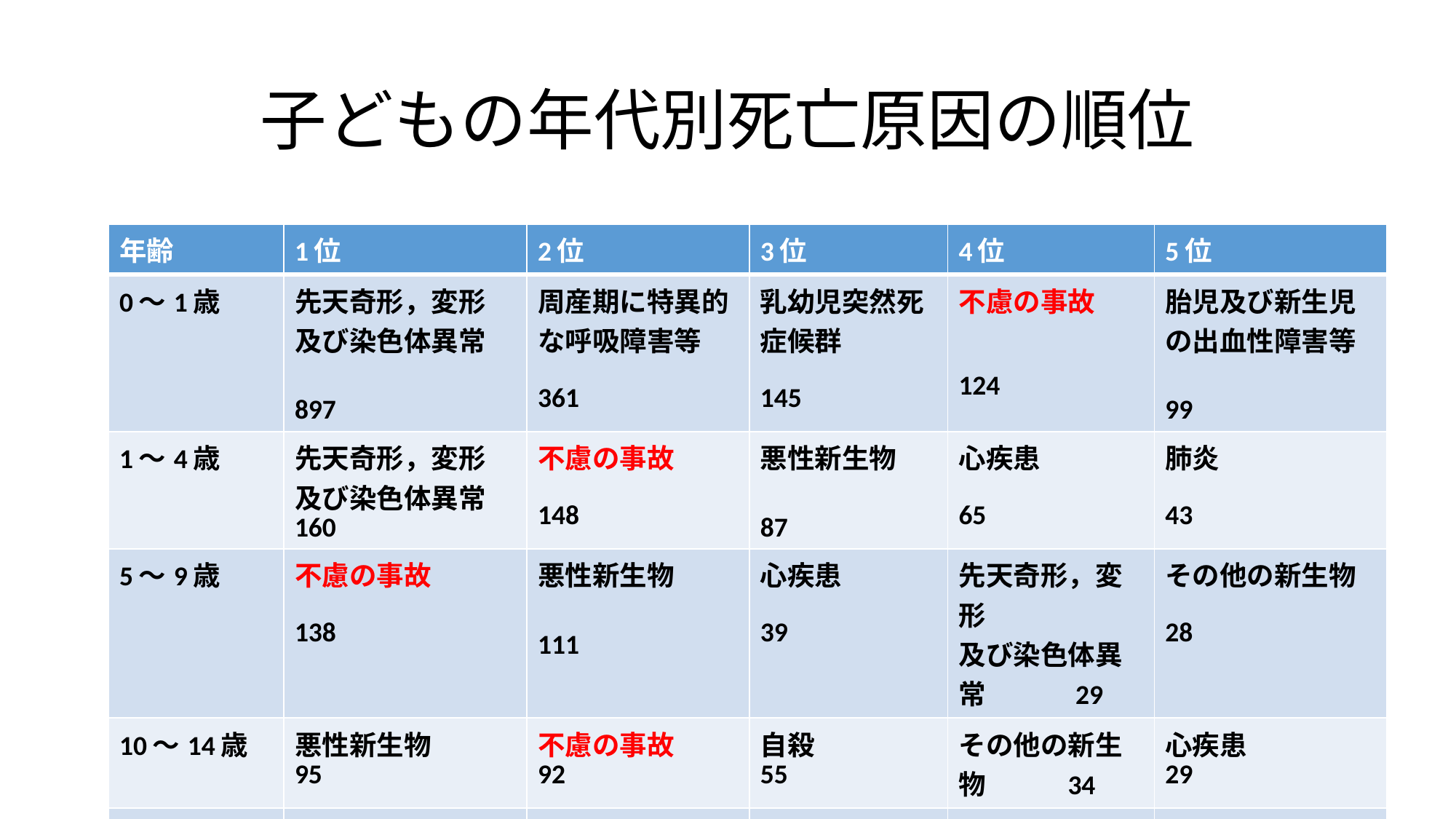

# 子どもの年代別死亡原因の順位
| 年齢 | 1位 | 2位 | 3位 | 4位 | 5位 |
| --- | --- | --- | --- | --- | --- |
| 0～1歳 | 先天奇形，変形 及び染色体異常 　 897 | 周産期に特異的な呼吸障害等　 361 | 乳幼児突然死 症候群 145 | 不慮の事故 124 | 胎児及び新生児 の出血性障害等 99 |
| 1～4歳 | 先天奇形，変形 及び染色体異常 160 | 不慮の事故 148 | 悪性新生物 87 | 心疾患 65 | 肺炎 43 |
| 5～9歳 | 不慮の事故 138 | 悪性新生物 111 | 心疾患 39 | 先天奇形，変形 及び染色体異常　　　29 | その他の新生物 28 |
| 10～14歳 | 悪性新生物 95 | 不慮の事故 92 | 自殺 55 | その他の新生物 34 | 心疾患 29 |
| 15～19歳 | 不慮の事故 348 | 自殺 297 | 悪性新生物 96 | 心疾患 52 | 脳血管疾患 19 |